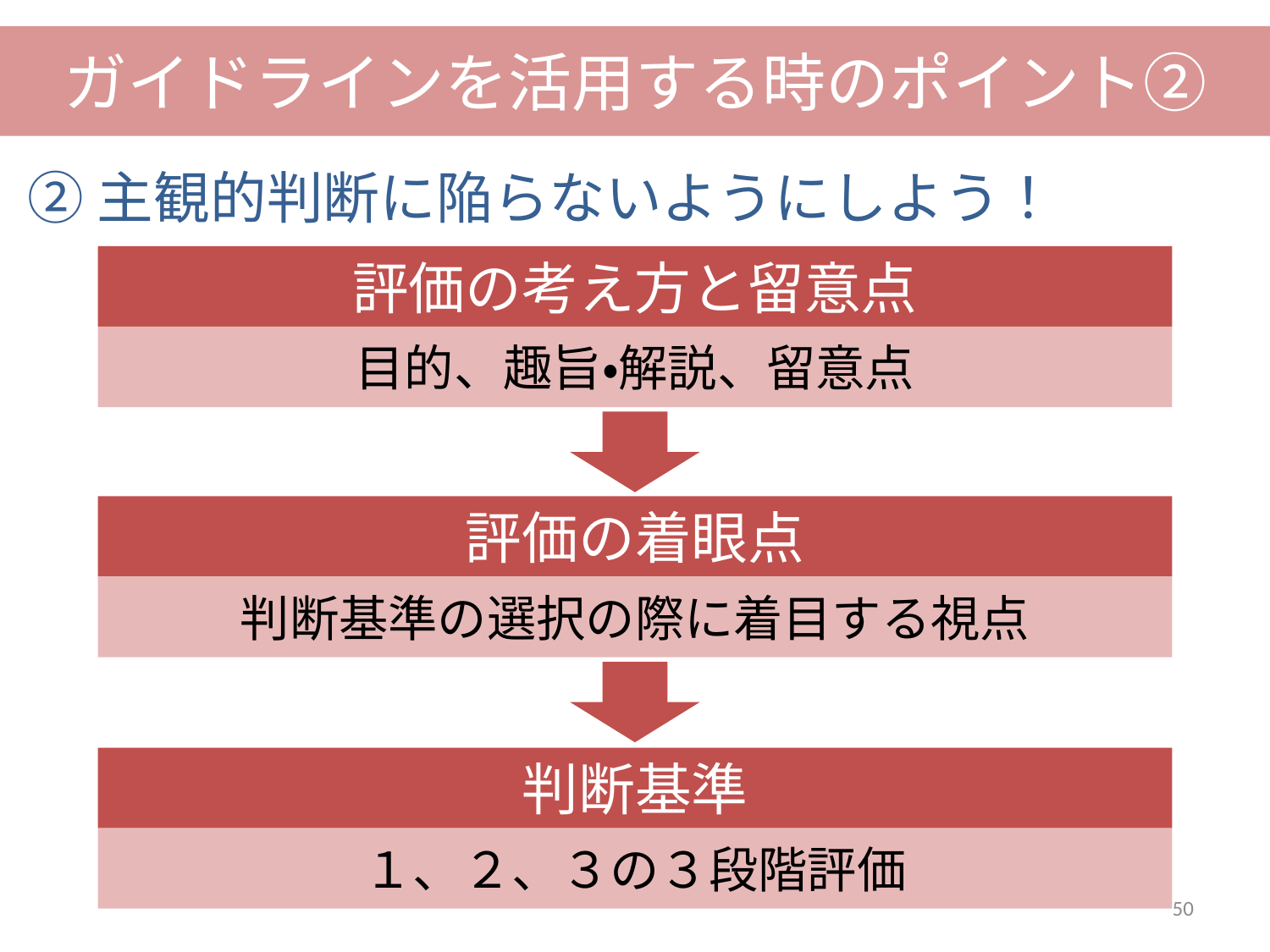

ガイドラインを活用する時のポイント②

②主観的判断に陥らないようにしよう！
評価の考え方と留意点
目的、趣旨・解説、留意点

評価の着眼点
判断基準の選択の際に着目する視点

判断基準
１、２、３の３段階評価
50